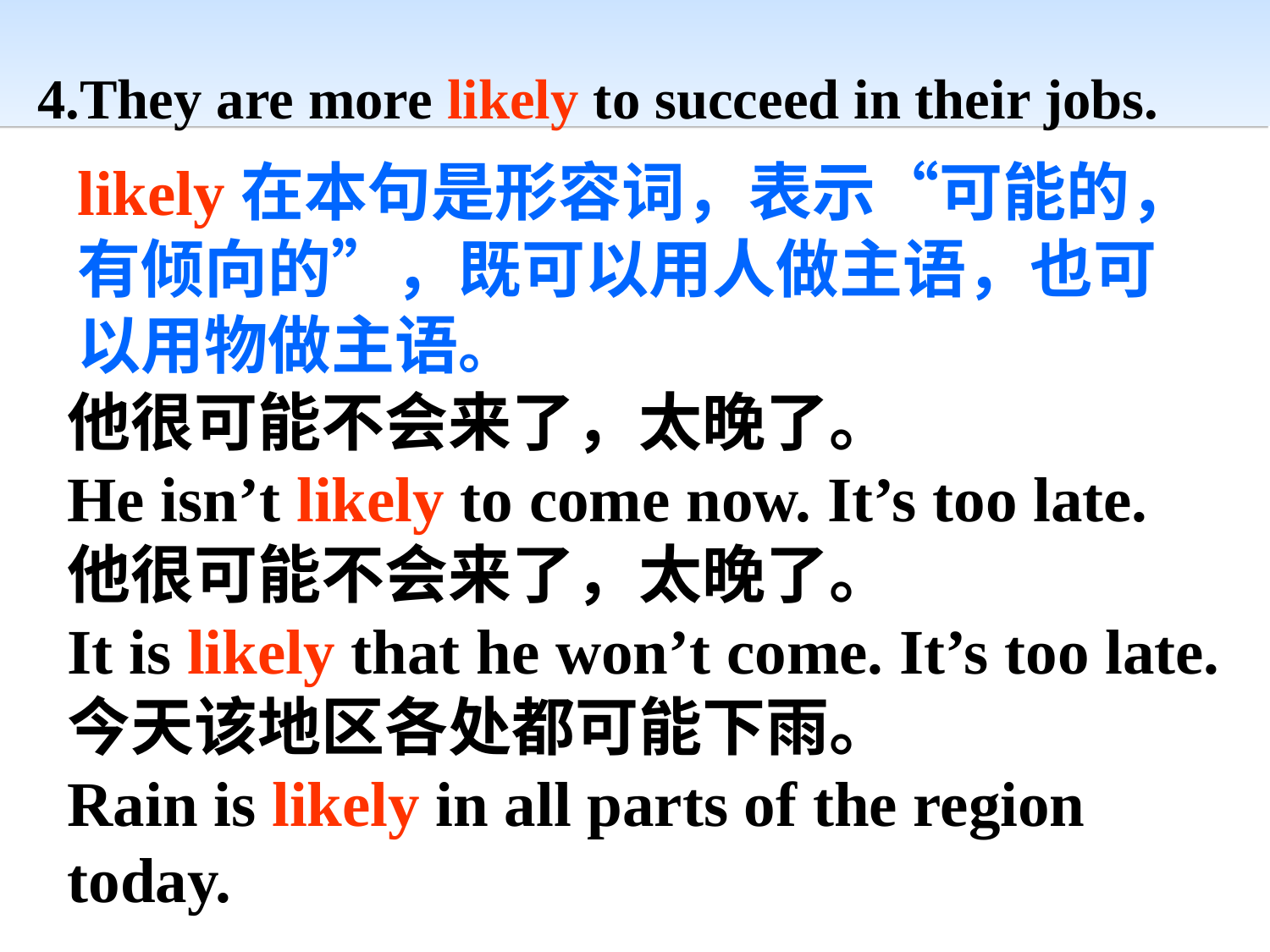

4.They are more likely to succeed in their jobs.
likely在本句是形容词，表示“可能的，有倾向的”，既可以用人做主语，也可以用物做主语。
他很可能不会来了，太晚了。
He isn’t likely to come now. It’s too late.
他很可能不会来了，太晚了。
It is likely that he won’t come. It’s too late.
今天该地区各处都可能下雨。
Rain is likely in all parts of the region today.